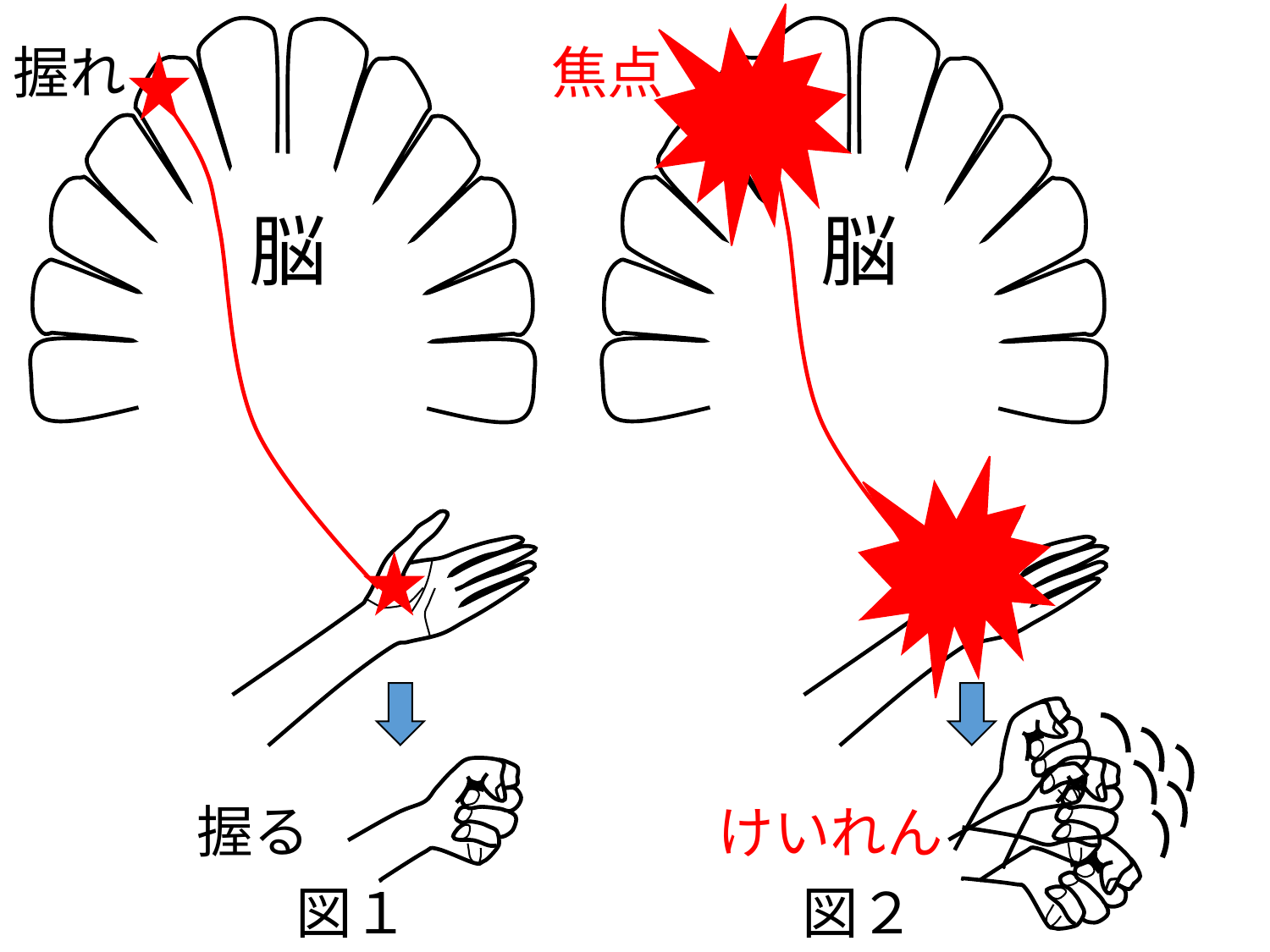

握れ
焦点
脳
脳
握る
けいれん
図２
図１